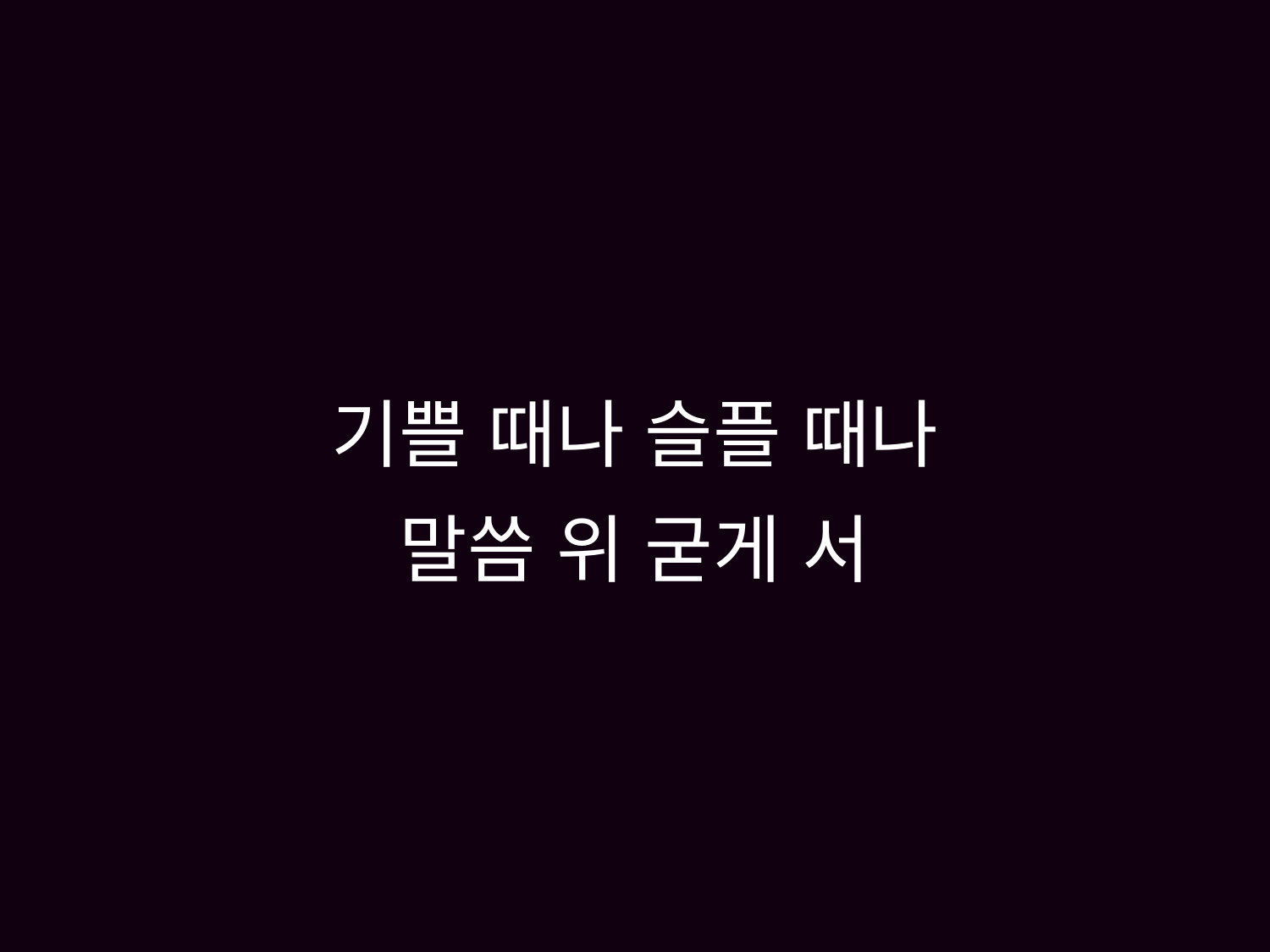

# 기쁠 때나 슬플 때나 말씀 위 굳게 서